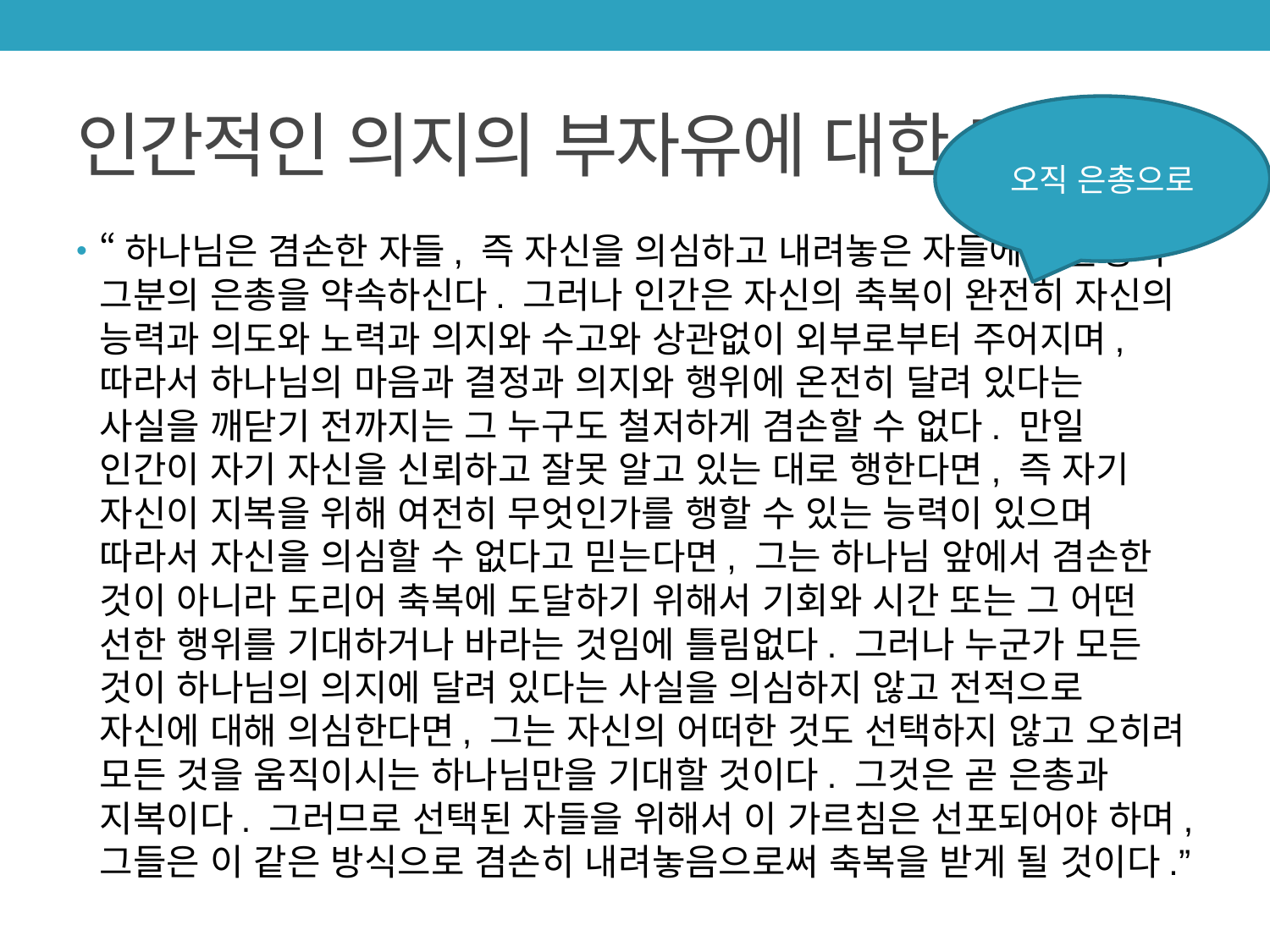

# 인간적인 의지의 부자유에 대한 가르침
오직 은총으로
“하나님은 겸손한 자들, 즉 자신을 의심하고 내려놓은 자들에게 분명히 그분의 은총을 약속하신다. 그러나 인간은 자신의 축복이 완전히 자신의 능력과 의도와 노력과 의지와 수고와 상관없이 외부로부터 주어지며, 따라서 하나님의 마음과 결정과 의지와 행위에 온전히 달려 있다는 사실을 깨닫기 전까지는 그 누구도 철저하게 겸손할 수 없다. 만일 인간이 자기 자신을 신뢰하고 잘못 알고 있는 대로 행한다면, 즉 자기 자신이 지복을 위해 여전히 무엇인가를 행할 수 있는 능력이 있으며 따라서 자신을 의심할 수 없다고 믿는다면, 그는 하나님 앞에서 겸손한 것이 아니라 도리어 축복에 도달하기 위해서 기회와 시간 또는 그 어떤 선한 행위를 기대하거나 바라는 것임에 틀림없다. 그러나 누군가 모든 것이 하나님의 의지에 달려 있다는 사실을 의심하지 않고 전적으로 자신에 대해 의심한다면, 그는 자신의 어떠한 것도 선택하지 않고 오히려 모든 것을 움직이시는 하나님만을 기대할 것이다. 그것은 곧 은총과 지복이다. 그러므로 선택된 자들을 위해서 이 가르침은 선포되어야 하며, 그들은 이 같은 방식으로 겸손히 내려놓음으로써 축복을 받게 될 것이다.”